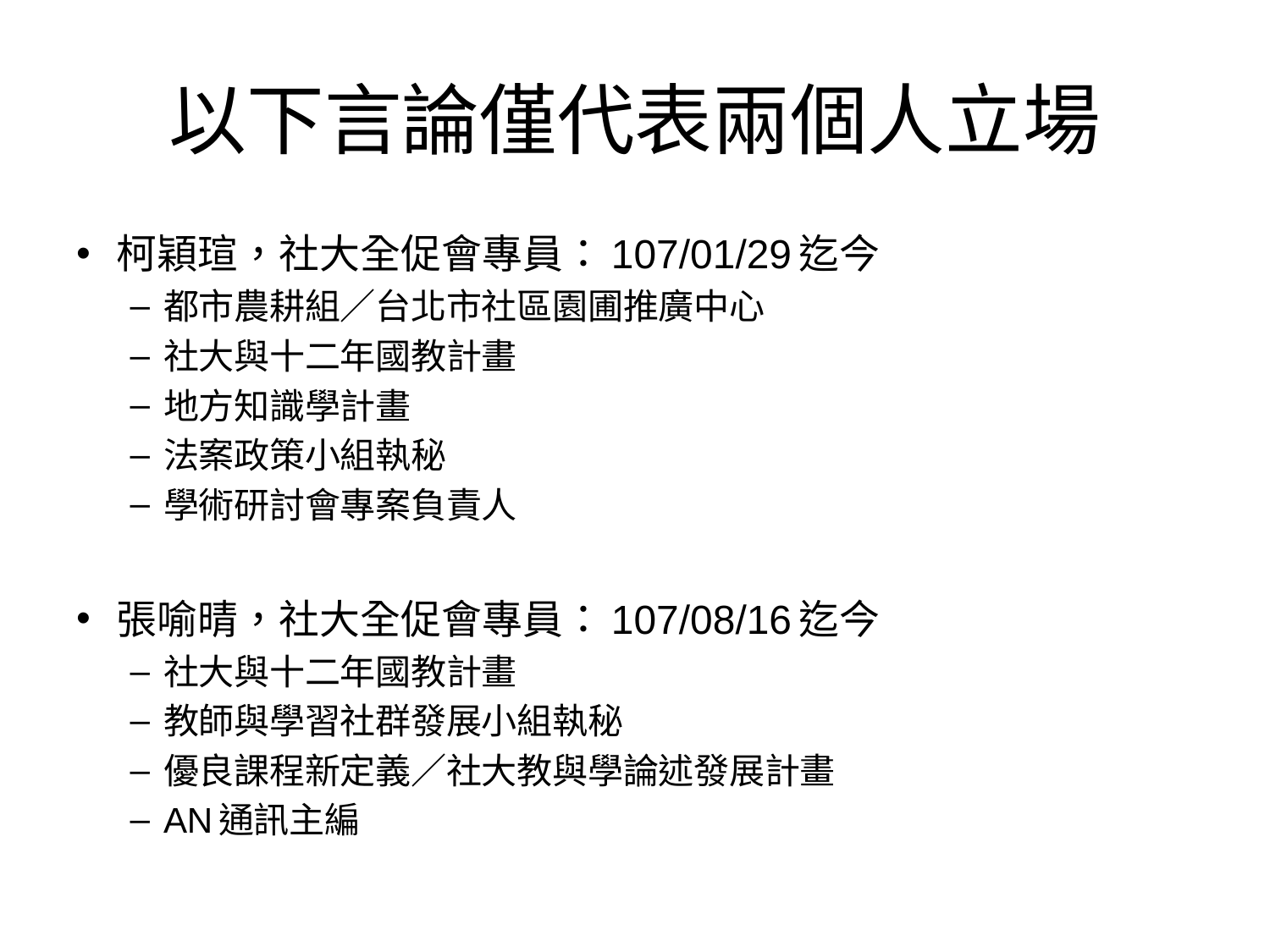

# 以下言論僅代表兩個人立場
柯穎瑄，社大全促會專員：107/01/29迄今
都市農耕組／台北市社區園圃推廣中心
社大與十二年國教計畫
地方知識學計畫
法案政策小組執秘
學術研討會專案負責人

張喻晴，社大全促會專員：107/08/16迄今
社大與十二年國教計畫
教師與學習社群發展小組執秘
優良課程新定義／社大教與學論述發展計畫
AN通訊主編